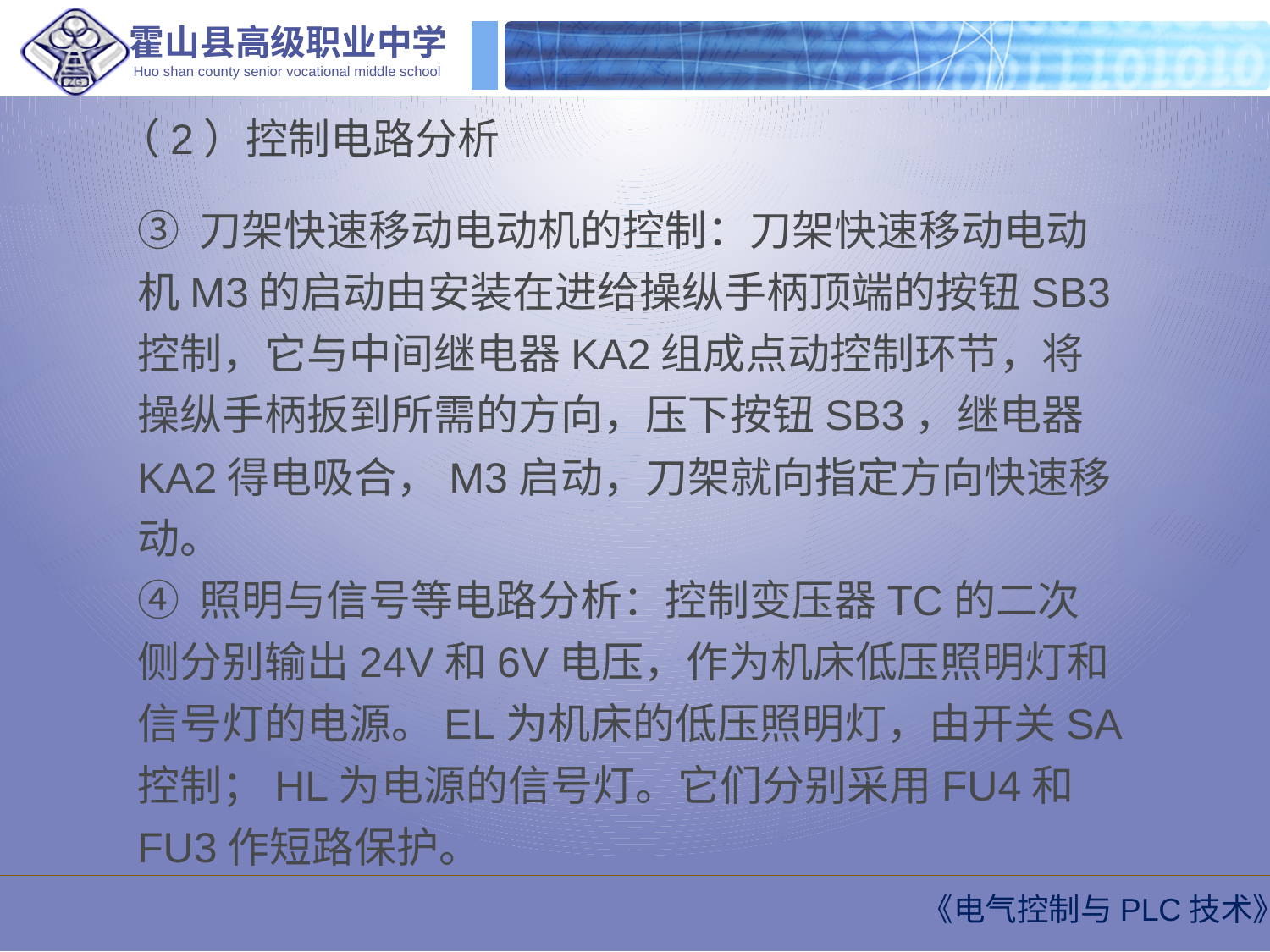

（2）控制电路分析
③ 刀架快速移动电动机的控制：刀架快速移动电动机M3的启动由安装在进给操纵手柄顶端的按钮SB3控制，它与中间继电器KA2组成点动控制环节，将操纵手柄扳到所需的方向，压下按钮SB3，继电器KA2得电吸合，M3启动，刀架就向指定方向快速移动。
④ 照明与信号等电路分析：控制变压器TC的二次侧分别输出24V和6V电压，作为机床低压照明灯和信号灯的电源。EL为机床的低压照明灯，由开关SA控制；HL为电源的信号灯。它们分别采用FU4和FU3作短路保护。